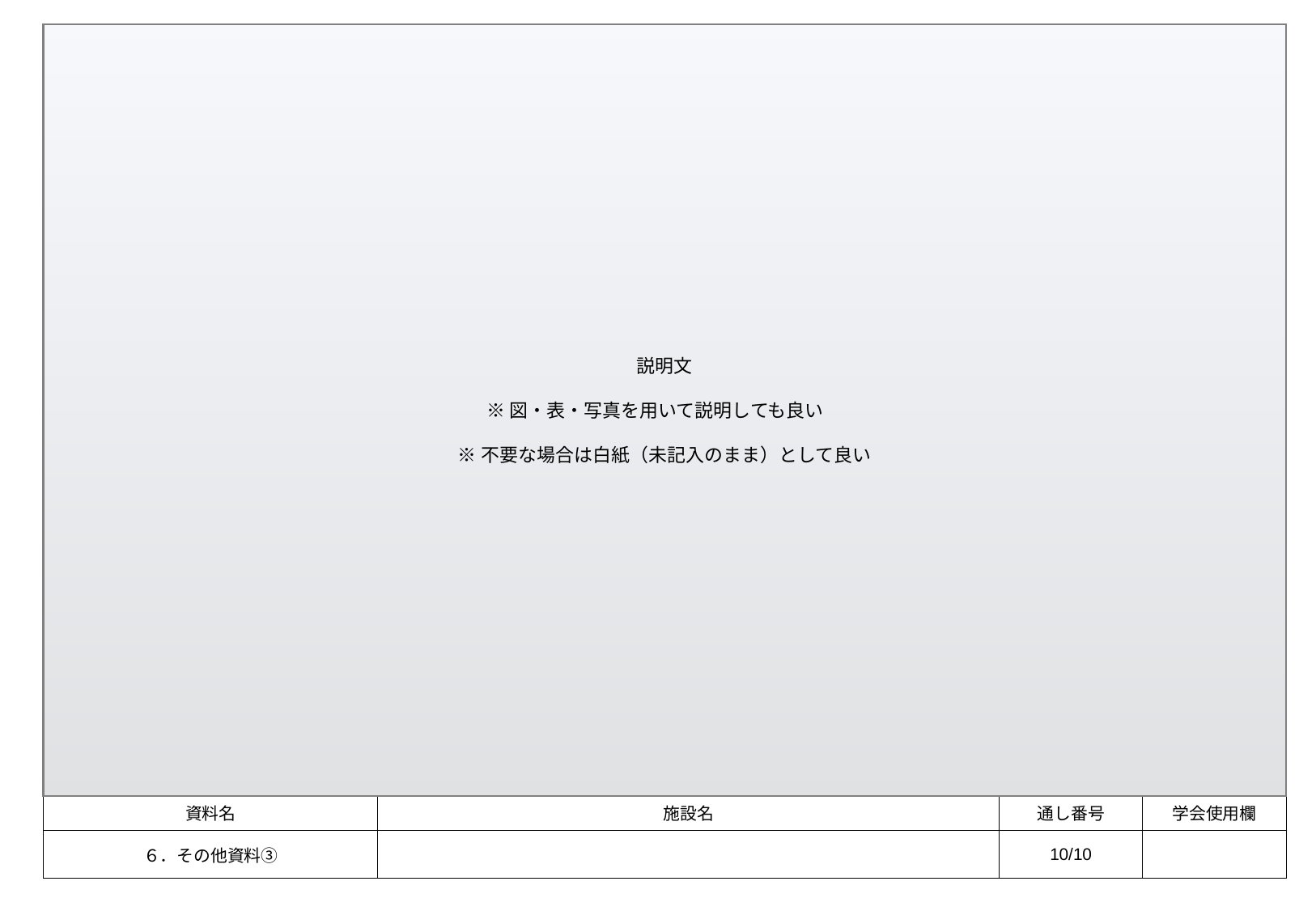

説明文

※図・表・写真を用いて説明しても良い

※不要な場合は白紙（未記入のまま）として良い
|  |  |  |  |
| --- | --- | --- | --- |
| 資料名 | 施設名 | 通し番号 | 学会使用欄 |
| ６．その他資料③ |  | 10/10 |  |